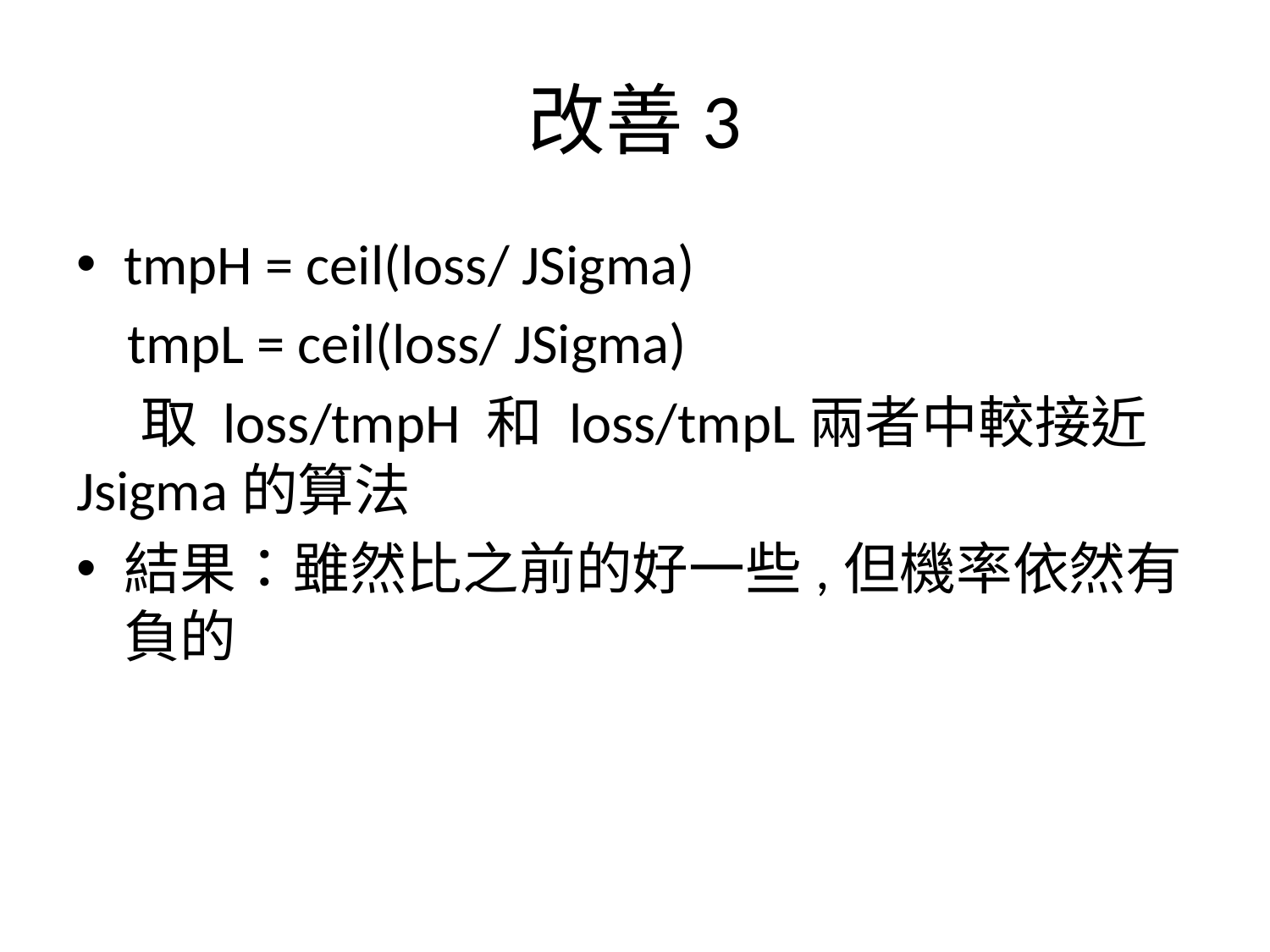

# 改善3
tmpH = ceil(loss/ JSigma)
    tmpL = ceil(loss/ JSigma)
    取 loss/tmpH 和 loss/tmpL兩者中較接近Jsigma的算法
結果：雖然比之前的好一些,但機率依然有負的